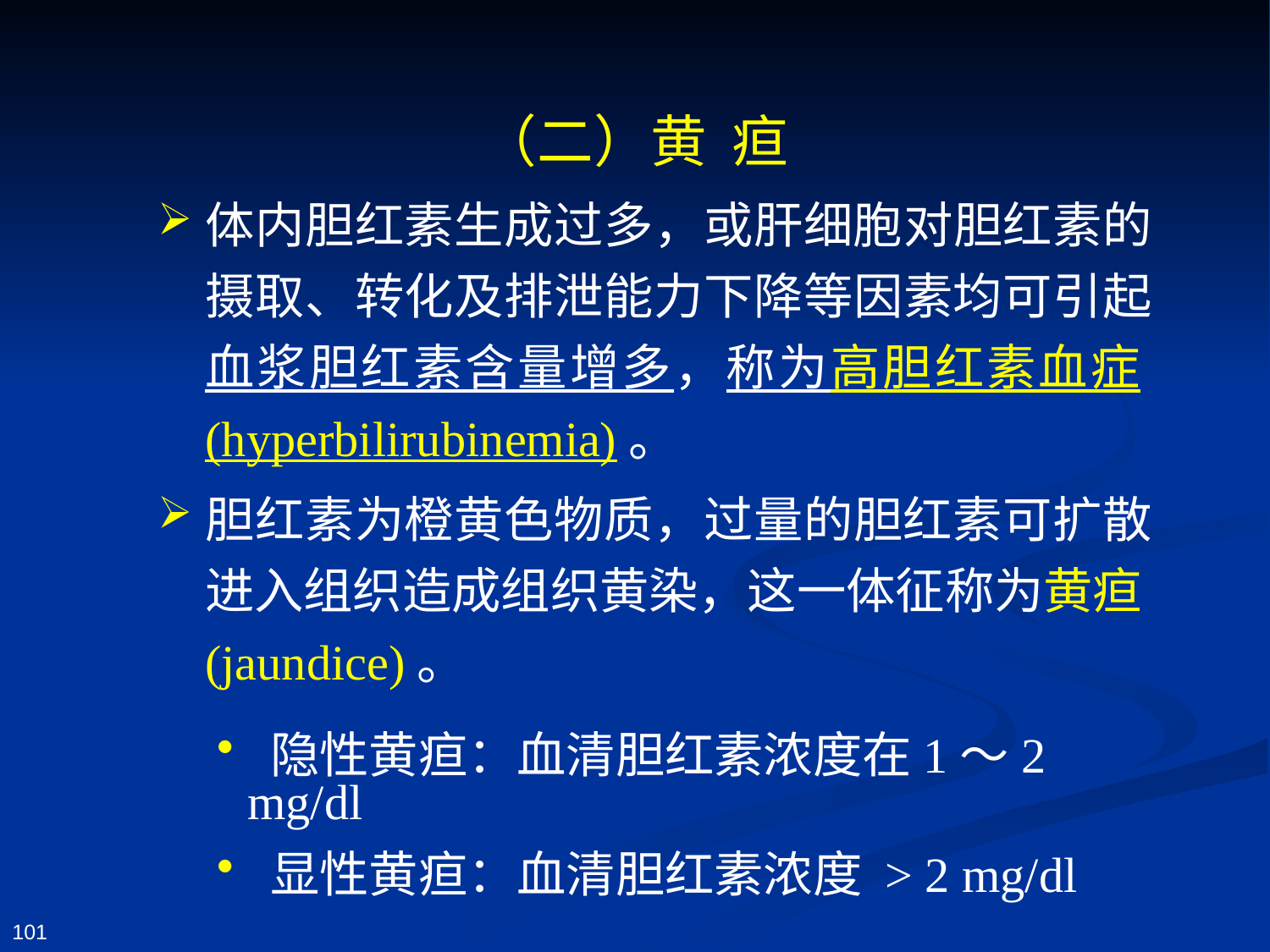

# （二）黄  疸
体内胆红素生成过多，或肝细胞对胆红素的摄取、转化及排泄能力下降等因素均可引起血浆胆红素含量增多，称为高胆红素血症(hyperbilirubinemia)。
胆红素为橙黄色物质，过量的胆红素可扩散进入组织造成组织黄染，这一体征称为黄疸(jaundice)。
 隐性黄疸：血清胆红素浓度在1～2 mg/dl
 显性黄疸：血清胆红素浓度 > 2 mg/dl
101